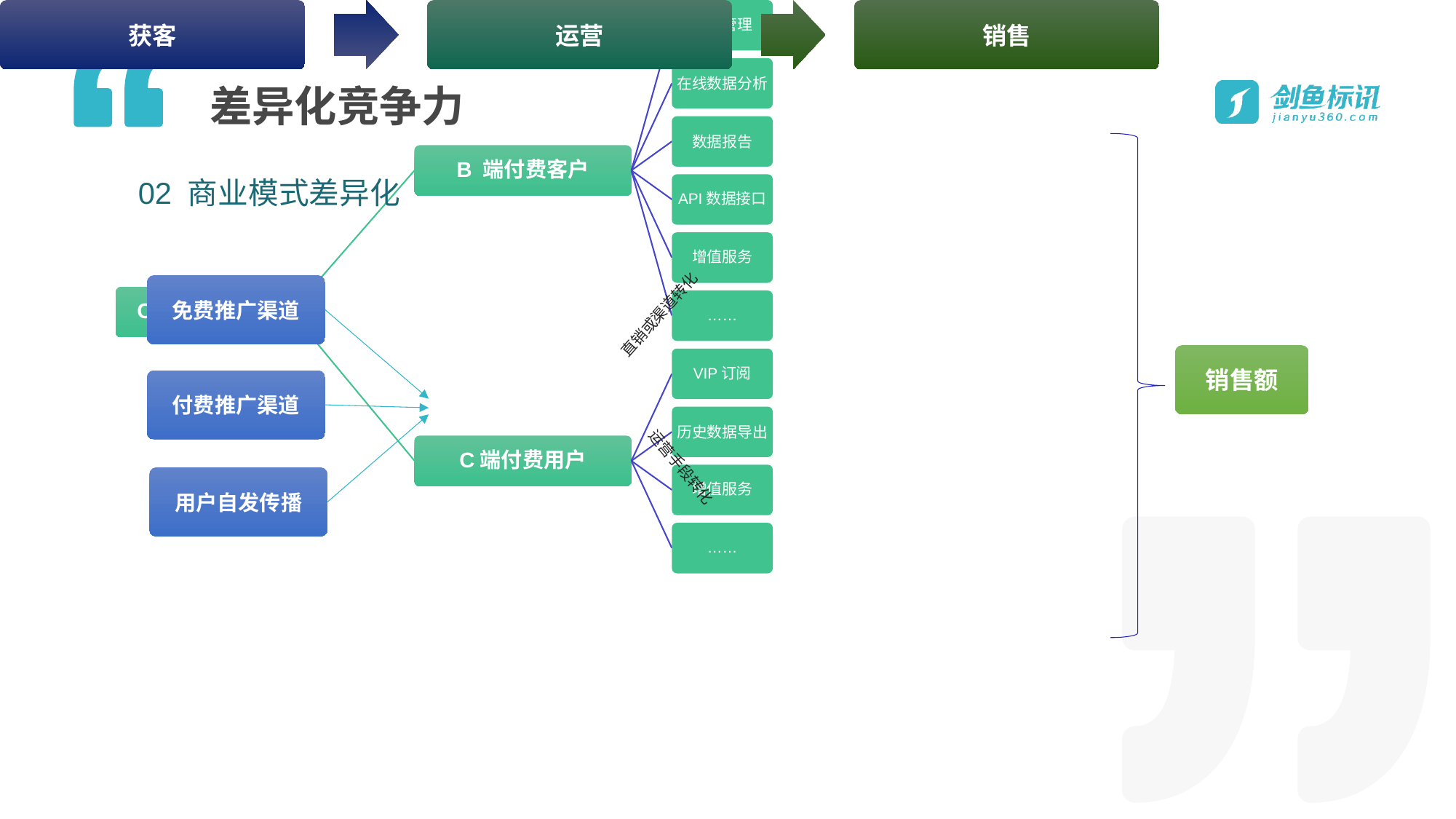

差异化竞争力
C 端免费用户

B 端付费客户

商机管理

在线数据分析

数据报告

API数据接口

增值服务

……

C端付费用户

VIP订阅

历史数据导出

增值服务

……

02 商业模式差异化
直销或渠道转化
免费推广渠道
销售额
付费推广渠道
用户自发传播
运营手段转化
获客

运营

销售